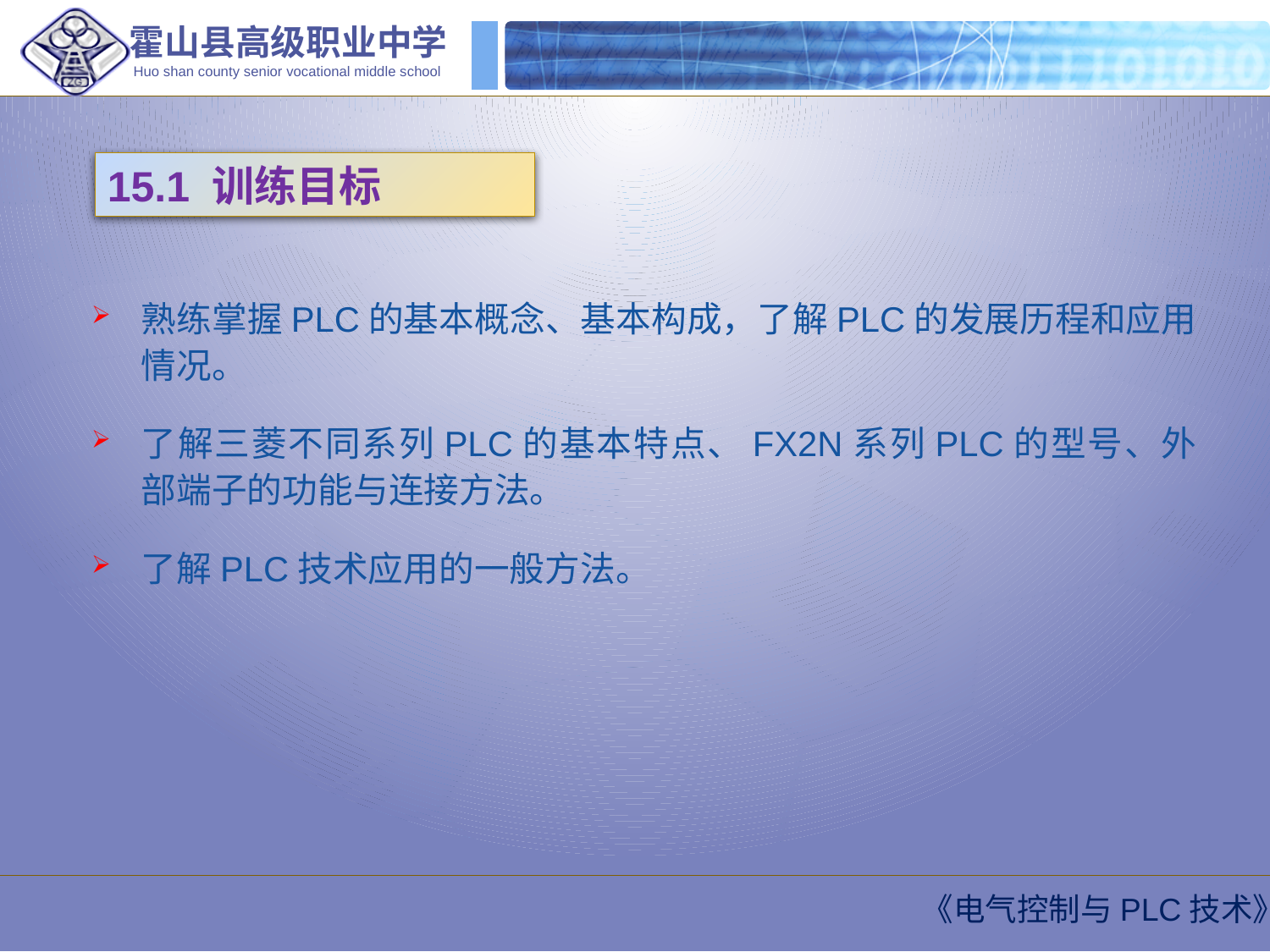

15.1 训练目标
熟练掌握PLC的基本概念、基本构成，了解PLC的发展历程和应用情况。
了解三菱不同系列PLC的基本特点、FX2N系列PLC的型号、外部端子的功能与连接方法。
了解PLC技术应用的一般方法。